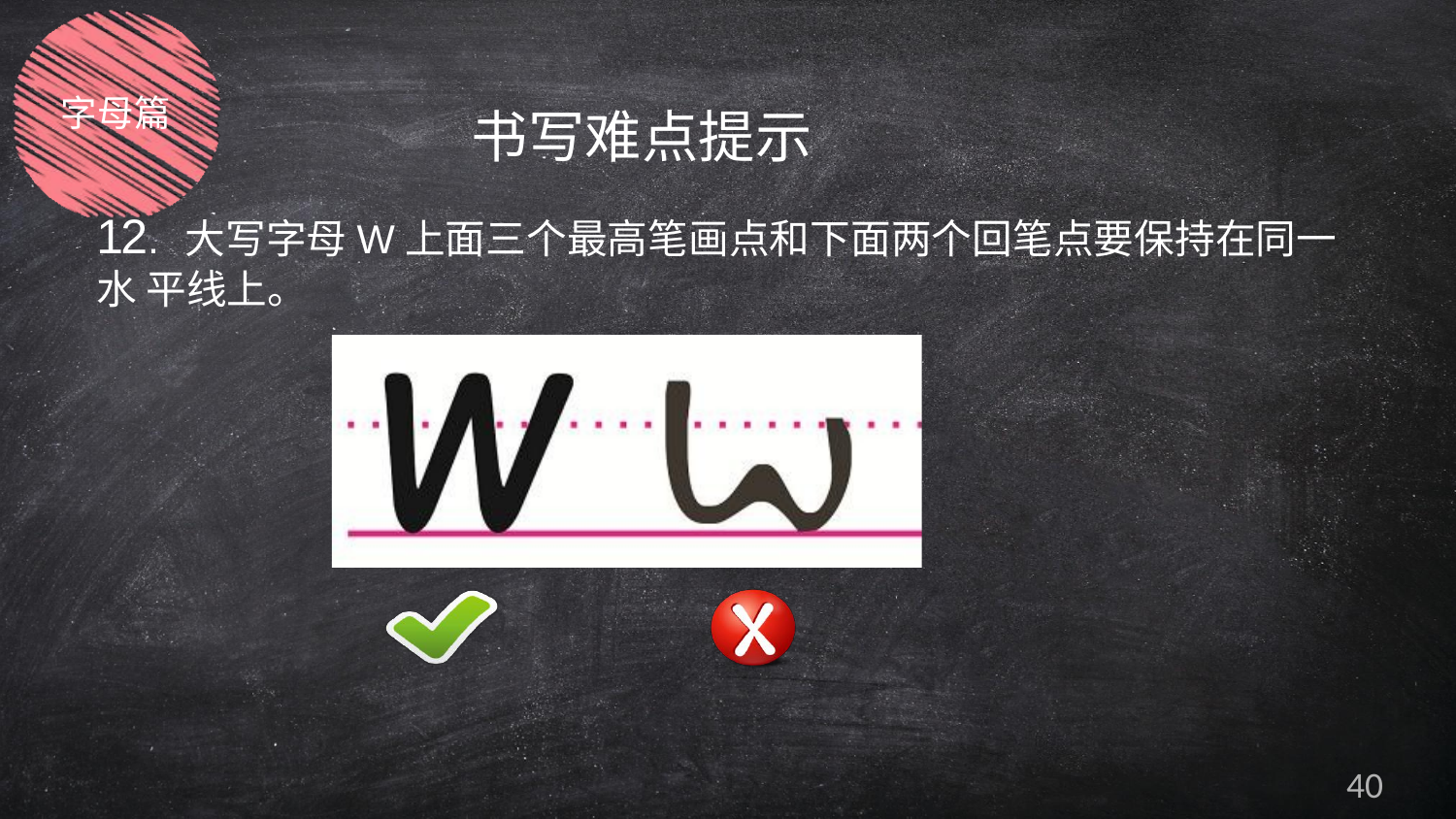

字母篇
# 书写难点提示
12.	大写字母W上面三个最高笔画点和下面两个回笔点要保持在同一水 平线上。

40